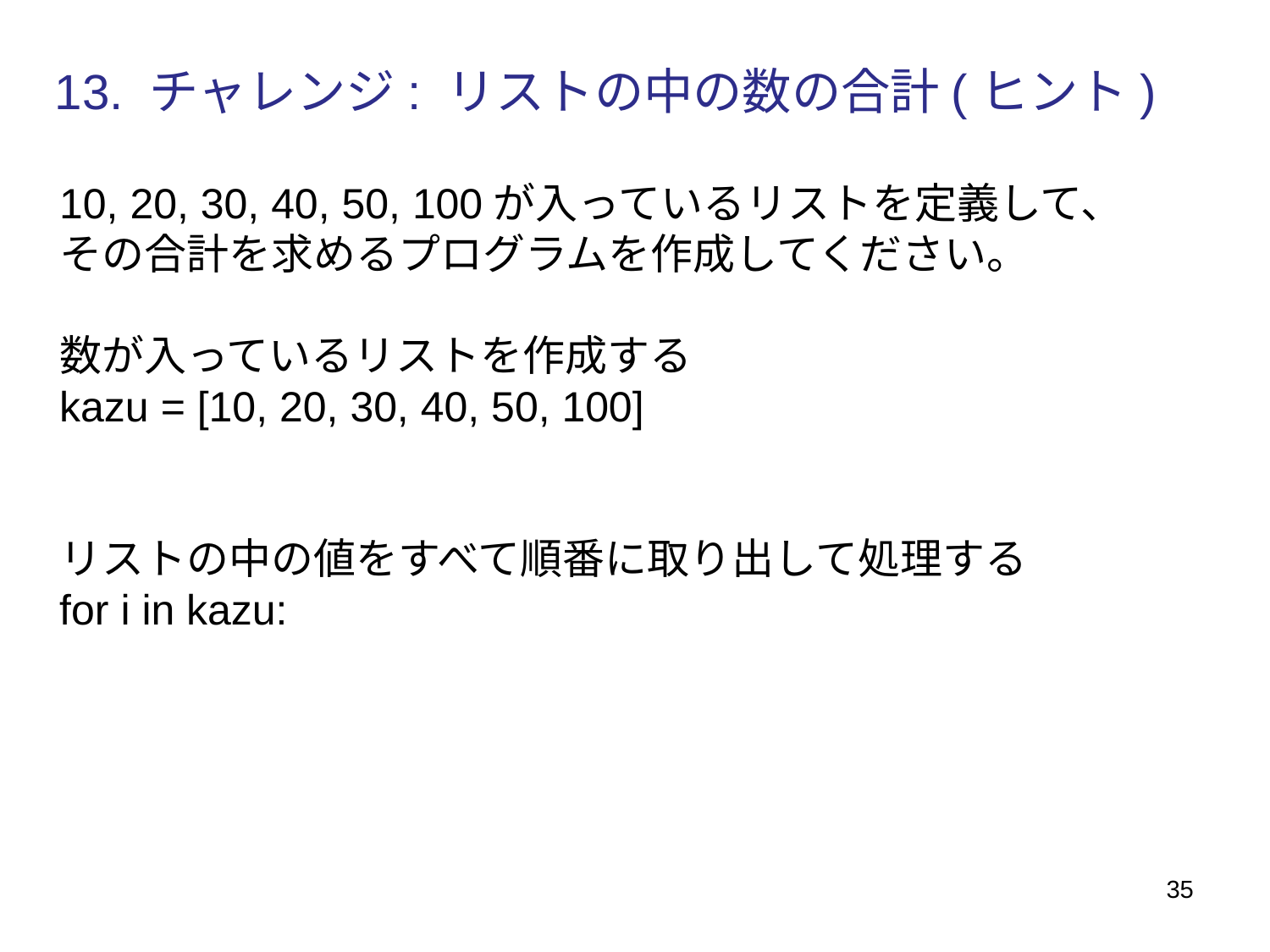

13. チャレンジ: リストの中の数の合計(ヒント)
10, 20, 30, 40, 50, 100が入っているリストを定義して、
その合計を求めるプログラムを作成してください。

数が入っているリストを作成する
kazu = [10, 20, 30, 40, 50, 100]

リストの中の値をすべて順番に取り出して処理する
for i in kazu:

35